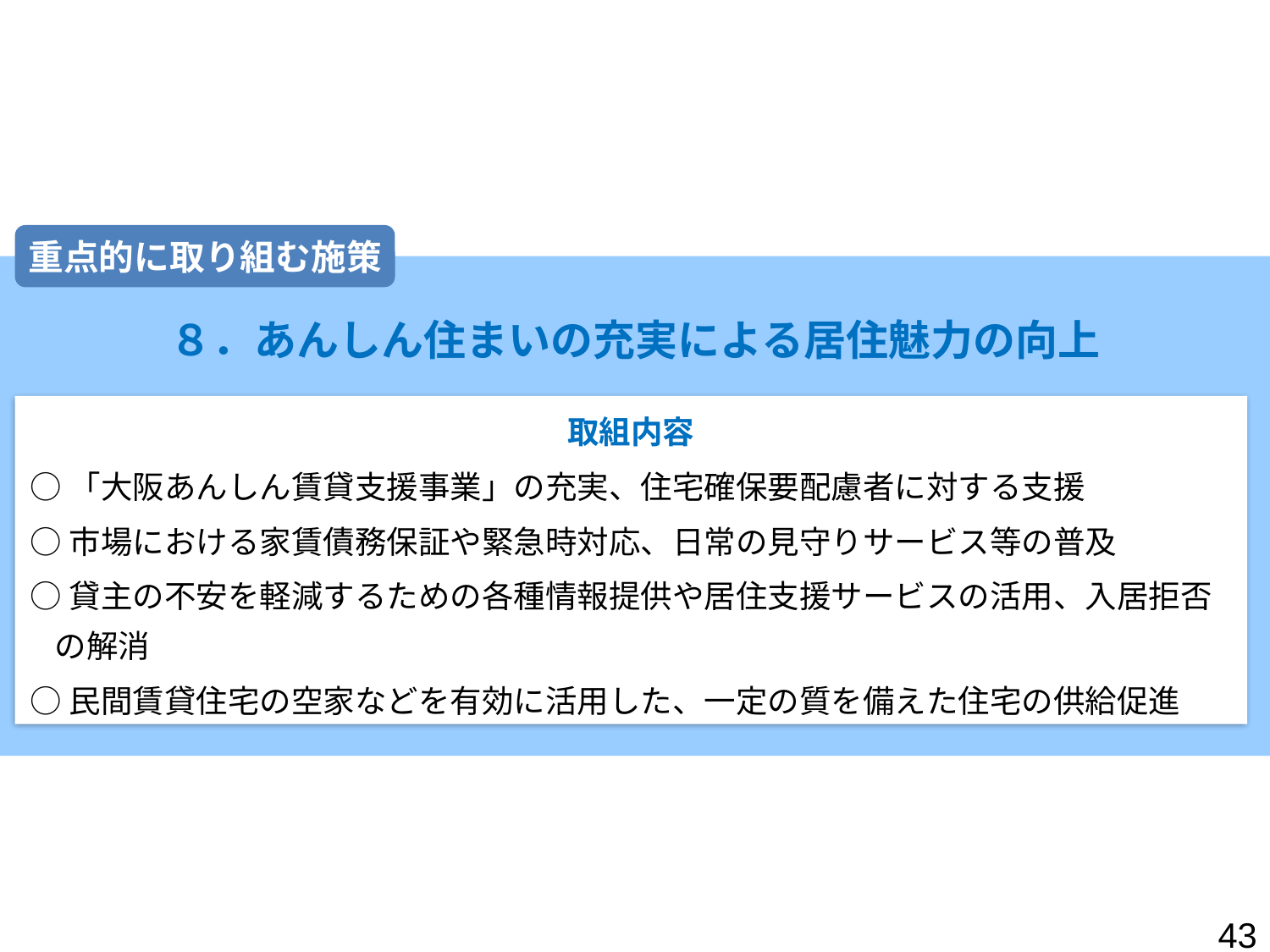

重点的に取り組む施策

８．あんしん住まいの充実による居住魅力の向上
取組内容
○「大阪あんしん賃貸支援事業」の充実、住宅確保要配慮者に対する支援
○市場における家賃債務保証や緊急時対応、日常の見守りサービス等の普及
○貸主の不安を軽減するための各種情報提供や居住支援サービスの活用、入居拒否の解消
○民間賃貸住宅の空家などを有効に活用した、一定の質を備えた住宅の供給促進
43